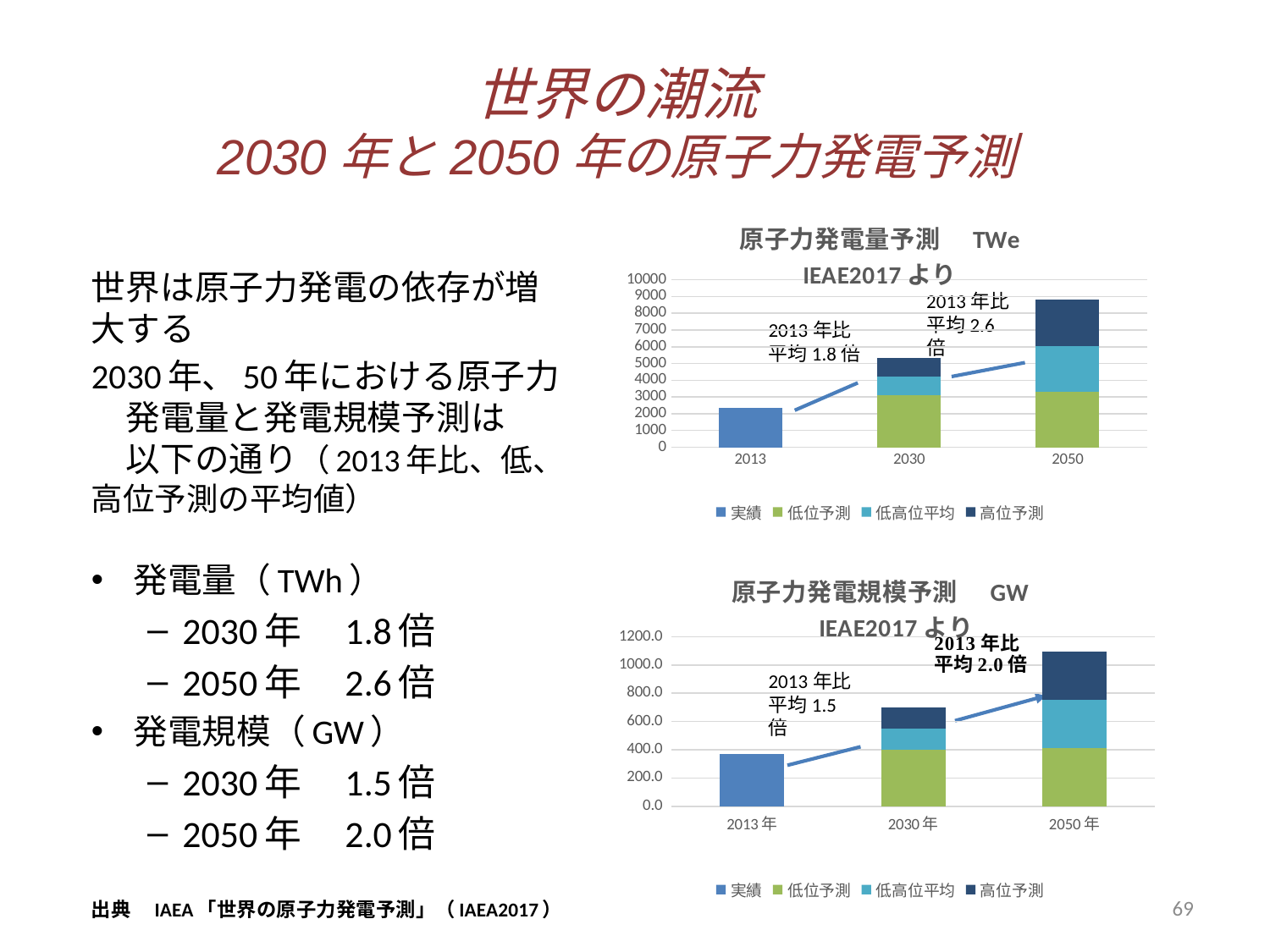

# 世界の潮流 2030年と2050年の原子力発電予測

### Chart: 原子力発電量予測　TWe
IEAE2017より

| Category | 実績 | 低位予測 | 低高位平均 | 高位予測 |
|---|---|---|---|---|
| 2013 | 2358.6 | 0.0 | 0.0 | 0.0 |
| 2030 | 0.0 | 3099.0 | 1114.5 | 1114.5 |
| 2050 | 0.0 | 3327.0 | 2736.0 | 2736.0 |
世界は原子力発電の依存が増大する
2030年、50年における原子力　発電量と発電規模予測は　　以下の通り（2013年比、低、高位予測の平均値）

発電量（TWh）
2030年　1.8倍
2050年　2.6倍
発電規模（GW）
2030年　1.5倍
2050年　2.0倍

出典　IAEA「世界の原子力発電予測」（IAEA2017）
2013年比
平均2.6倍
2013年比
平均1.8倍

### Chart: 原子力発電規模予測　GW
　IEAE2017より

| Category | 実績 | 低位予測 | 低高位平均 | 高位予測 |
|---|---|---|---|---|
| 2013年 | 371.7 | 0.0 | 0.0 | 0.0 |
| 2030年 | 0.0 | 400.6 | 149.30000000000007 | 149.29999999999995 |
| 2050年 | 0.0 | 412.9 | 339.4 | 339.4000000000001 |
2013年比
平均1.5倍
69